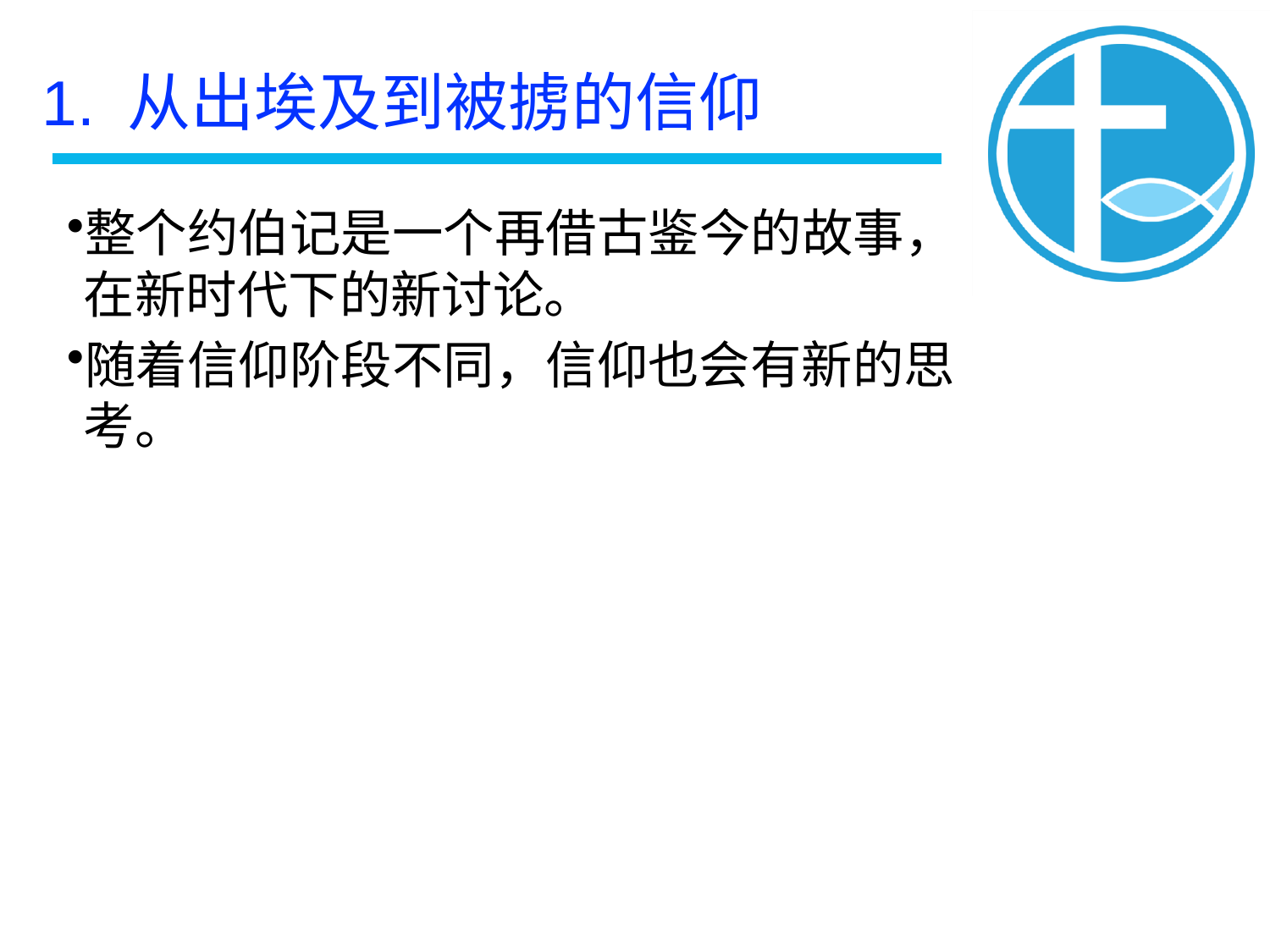

1. 从出埃及到被掳的信仰
整个约伯记是一个再借古鉴今的故事，
在新时代下的新讨论。
随着信仰阶段不同，信仰也会有新的思考。